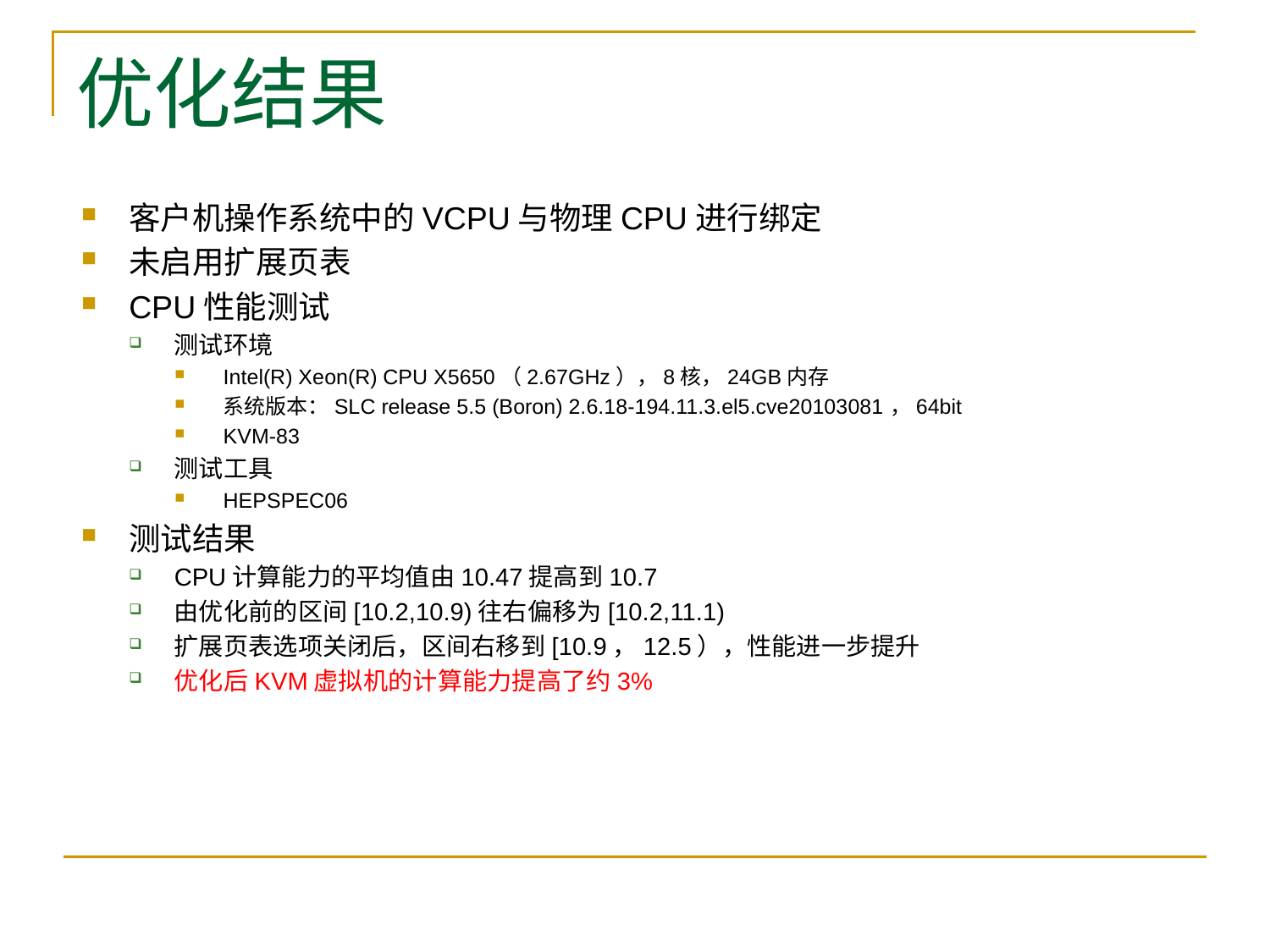

# 优化结果
客户机操作系统中的VCPU与物理CPU进行绑定
未启用扩展页表
CPU性能测试
测试环境
Intel(R) Xeon(R) CPU X5650（2.67GHz），8核，24GB内存
系统版本：SLC release 5.5 (Boron) 2.6.18-194.11.3.el5.cve20103081，64bit
KVM-83
测试工具
HEPSPEC06
测试结果
CPU计算能力的平均值由10.47提高到10.7
由优化前的区间[10.2,10.9)往右偏移为[10.2,11.1)
扩展页表选项关闭后，区间右移到[10.9，12.5），性能进一步提升
优化后KVM虚拟机的计算能力提高了约3%